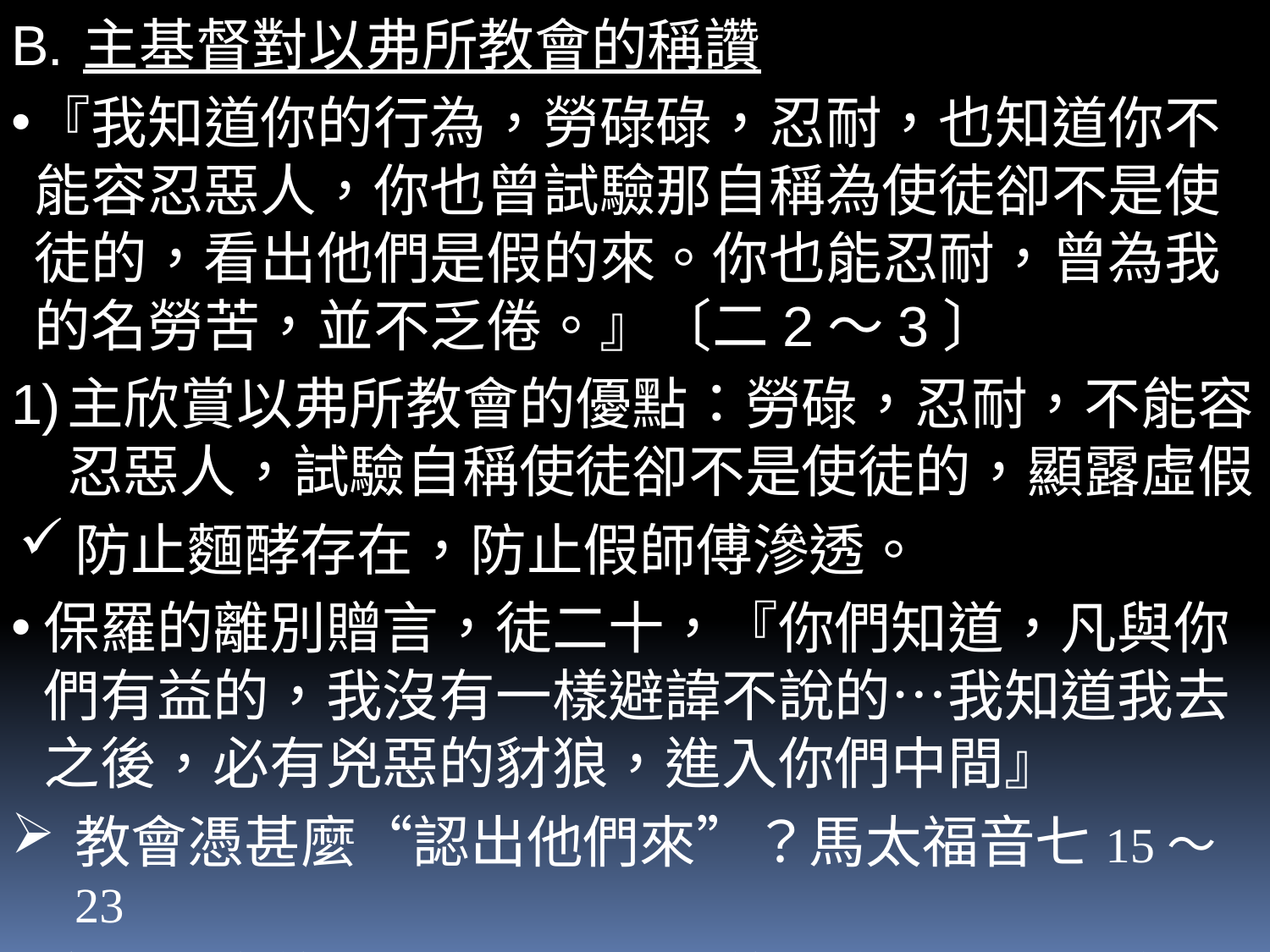

主基督對以弗所教會的稱讚
『我知道你的行為，勞碌碌，忍耐，也知道你不能容忍惡人，你也曾試驗那自稱為使徒卻不是使徒的，看出他們是假的來。你也能忍耐，曾為我的名勞苦，並不乏倦。』〔二2～3〕
主欣賞以弗所教會的優點：勞碌，忍耐，不能容忍惡人，試驗自稱使徒卻不是使徒的，顯露虛假
防止麵酵存在，防止假師傅滲透。
保羅的離別贈言，徒二十，『你們知道，凡與你們有益的，我沒有一樣避諱不說的…我知道我去之後，必有兇惡的豺狼，進入你們中間』
教會憑甚麼“認出他們來”？馬太福音七15～23
今天教會的一個危機：沉默的大多數，難分真假